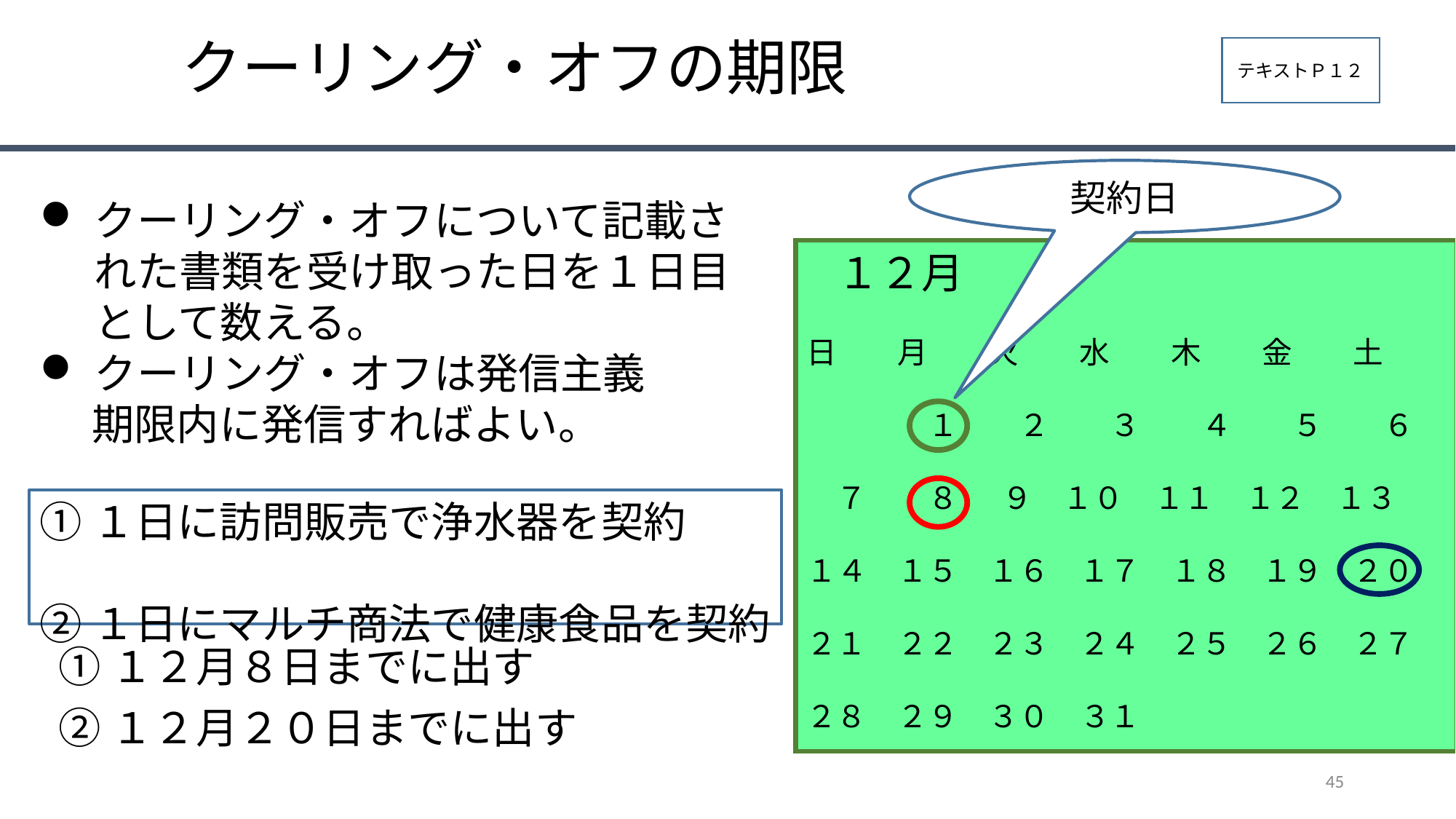

# クーリング・オフの期限
テキストＰ１２
契約日
クーリング・オフについて記載された書類を受け取った日を１日目として数える。
クーリング・オフは発信主義
　 期限内に発信すればよい。
　１２月

日　　月　　火　　水　　木　　金　　土

　　　　１　　２　　３　　４　　５　　６

　７　　８　  ９　１０　１１　１２　１３

１４　１５　１６　１７　１８　１９　２０

２１　２２　２３　２４　２５　２６　２７

２８　２９　３０　３１

①１日に訪問販売で浄水器を契約
②１日にマルチ商法で健康食品を契約

①１２月８日までに出す
②１２月２０日までに出す

45